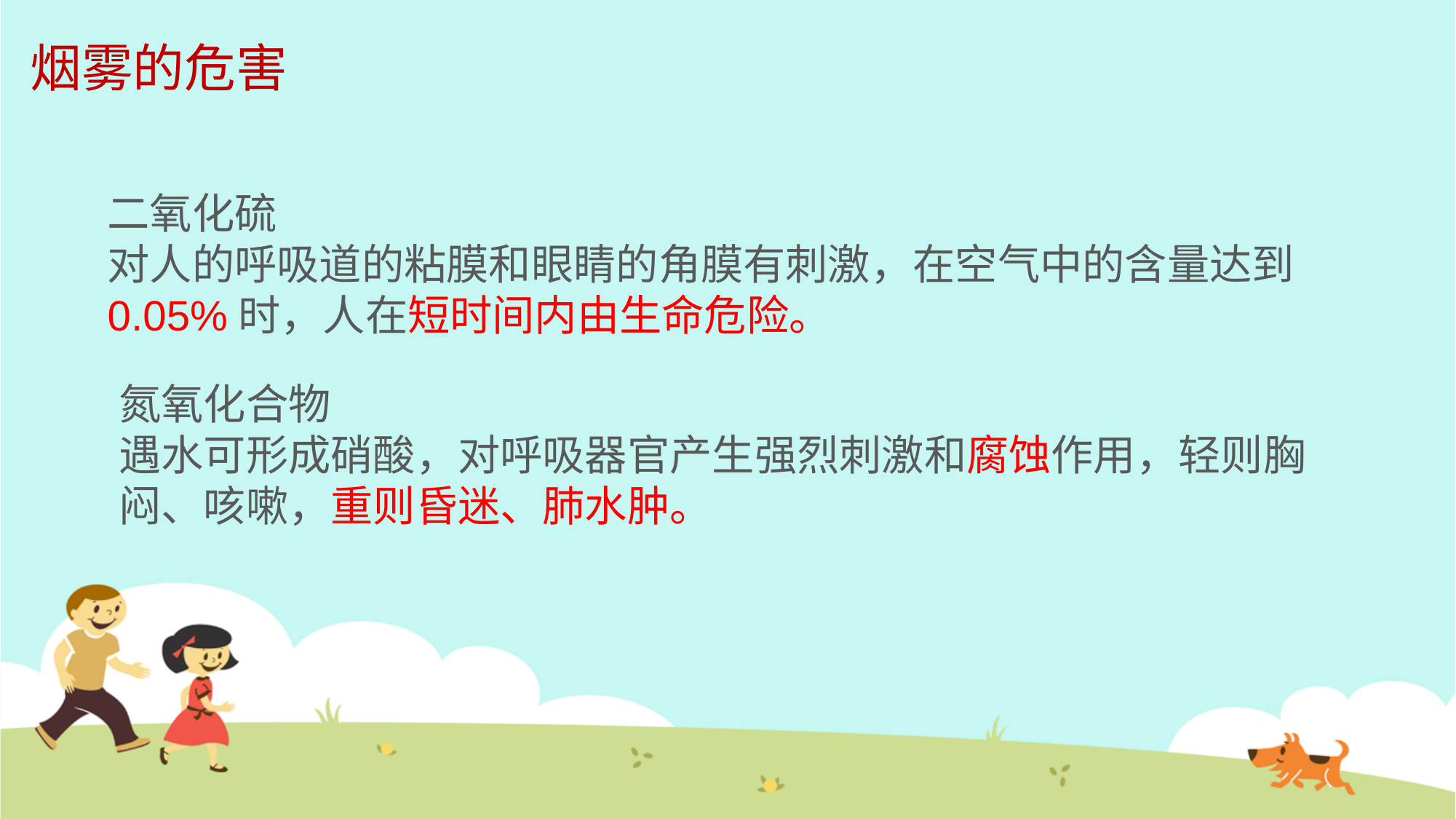

# 烟雾的危害
二氧化硫
对人的呼吸道的粘膜和眼睛的角膜有刺激，在空气中的含量达到0.05%时，人在短时间内由生命危险。
氮氧化合物
遇水可形成硝酸，对呼吸器官产生强烈刺激和腐蚀作用，轻则胸闷、咳嗽，重则昏迷、肺水肿。